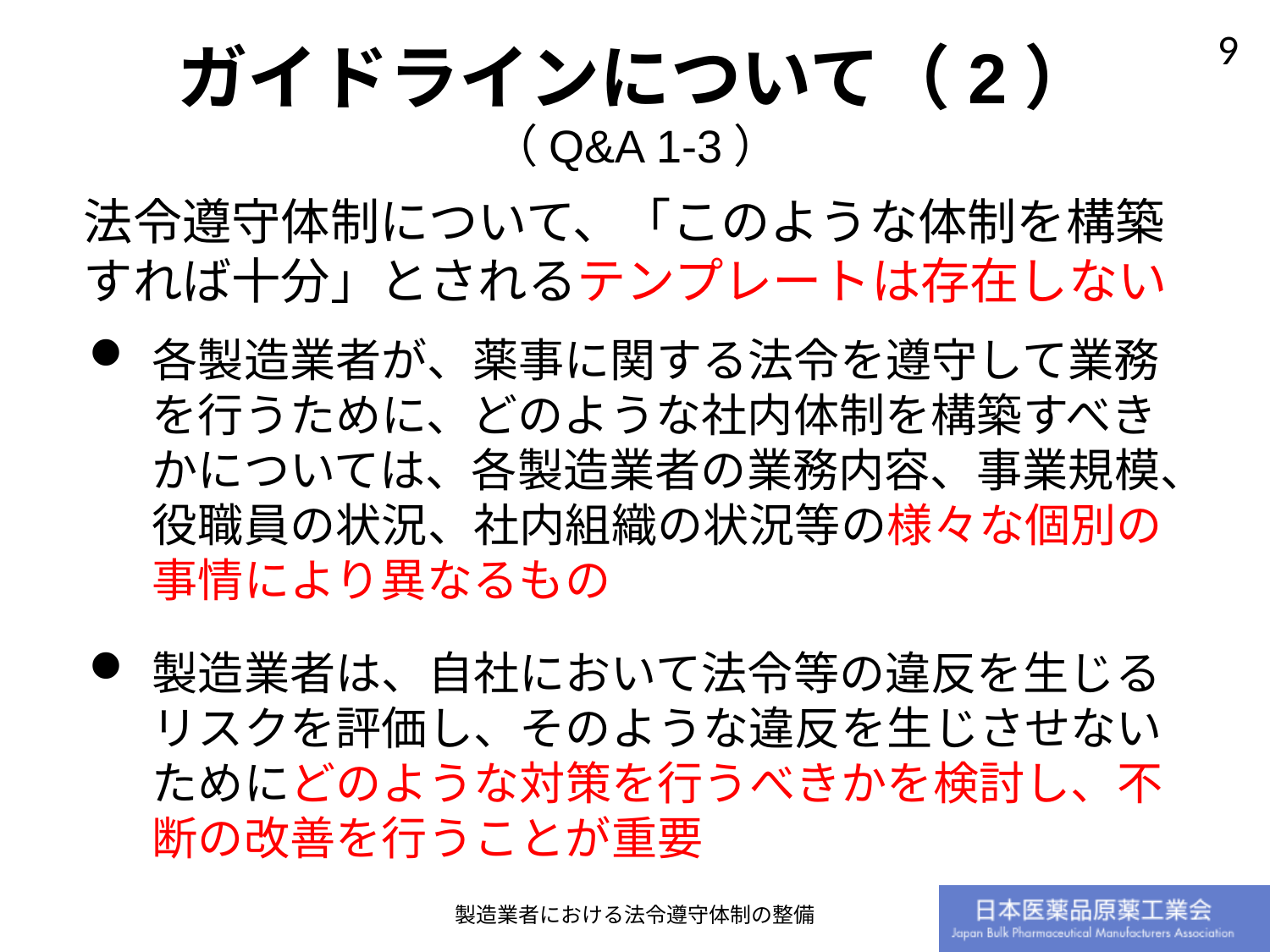

ガイドラインについて（2）
（Q&A 1-3）
法令遵守体制について、「このような体制を構築すれば十分」とされるテンプレートは存在しない
各製造業者が、薬事に関する法令を遵守して業務を行うために、どのような社内体制を構築すべきかについては、各製造業者の業務内容、事業規模、役職員の状況、社内組織の状況等の様々な個別の事情により異なるもの

製造業者は、自社において法令等の違反を生じるリスクを評価し、そのような違反を生じさせないためにどのような対策を行うべきかを検討し、不断の改善を行うことが重要
製造業者における法令遵守体制の整備